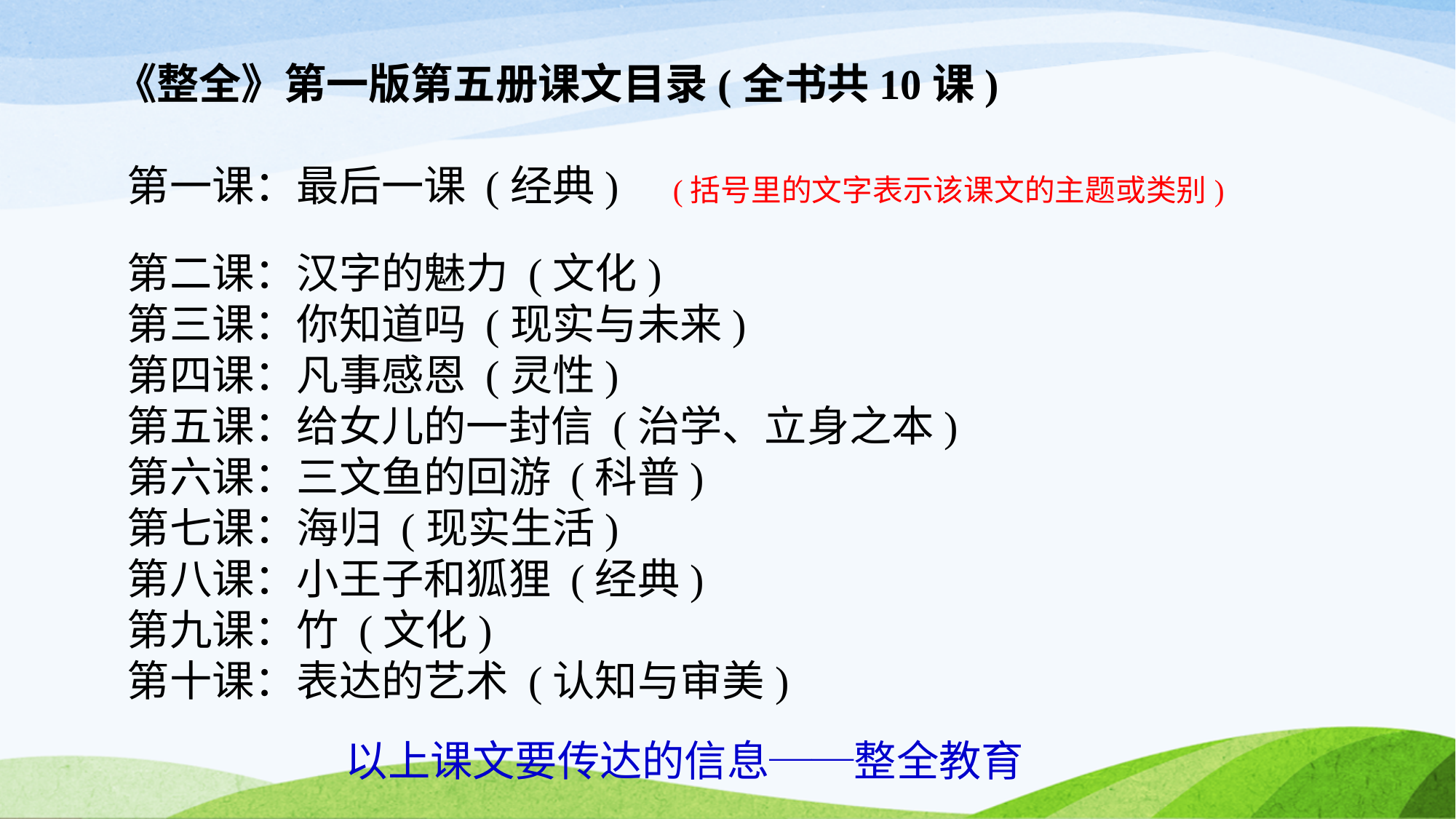

《整全》第一版第五册课文目录(全书共10课)
第一课：最后一课 (经典)	(括号里的文字表示该课文的主题或类别)
第二课：汉字的魅力 (文化)
第三课：你知道吗 (现实与未来)
第四课：凡事感恩 (灵性)
第五课：给女儿的一封信 (治学、立身之本)
第六课：三文鱼的回游 (科普)
第七课：海归 (现实生活)
第八课：小王子和狐狸 (经典)
第九课：竹 (文化)
第十课：表达的艺术 (认知与审美)

  		以上课文要传达的信息──整全教育